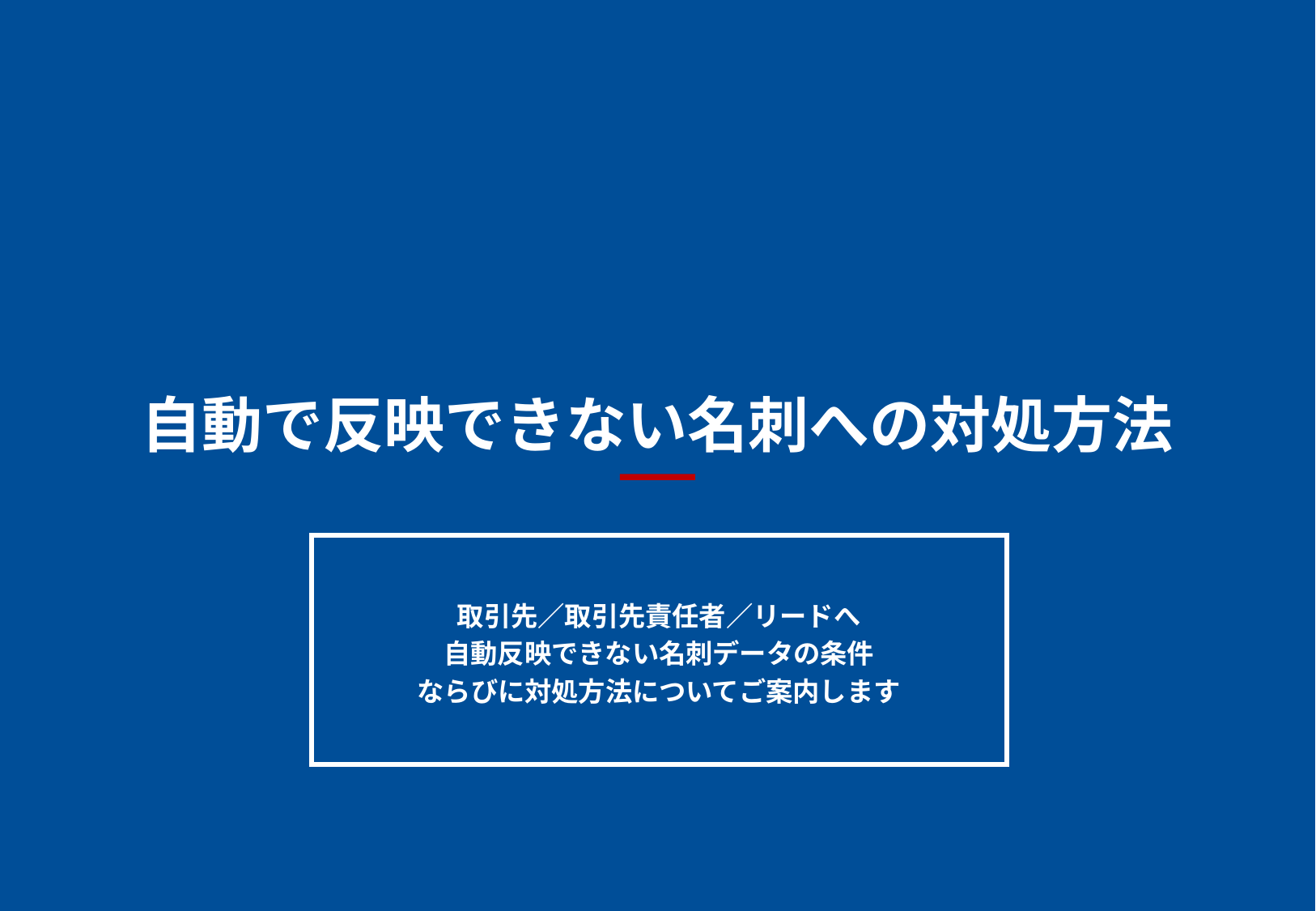

# 自動で反映できない名刺への対処方法

取引先／取引先責任者／リードへ
自動反映できない名刺データの条件
ならびに対処方法についてご案内します